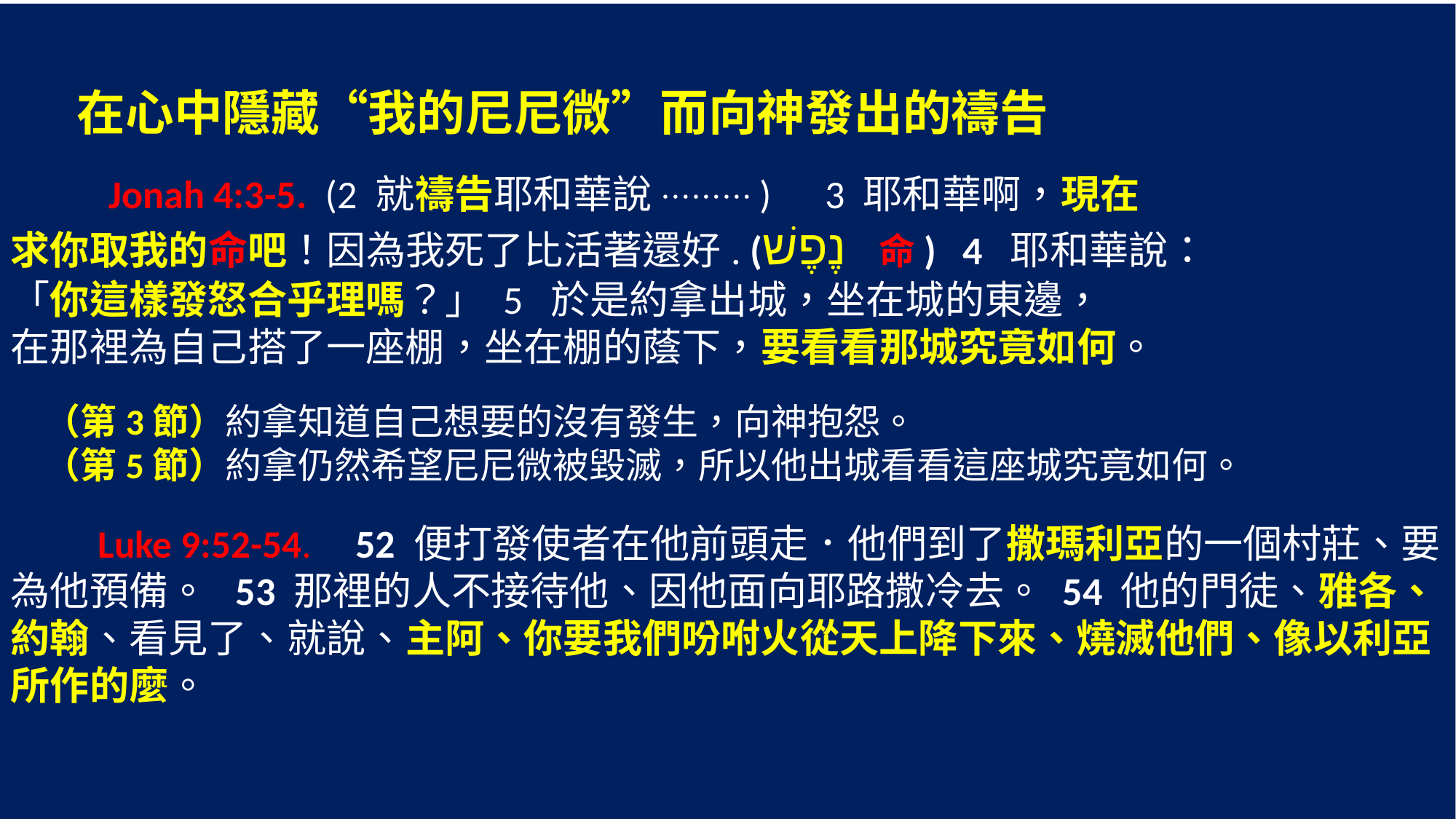

在心中隱藏“我的尼尼微”而向神發出的禱告

           Jonah 4:3-5.  (2 就禱告耶和華說 ………)      3 耶和華啊，現在
求你取我的命吧！因為我死了比活著還好. (נֶפֶשׁ  命)   4  耶和華說：
「你這樣發怒合乎理嗎？」 5  於是約拿出城，坐在城的東邊，
在那裡為自己搭了一座棚，坐在棚的蔭下，要看看那城究竟如何。

   （第3節）約拿知道自己想要的沒有發生，向神抱怨。
   （第5節）約拿仍然希望尼尼微被毀滅，所以他出城看看這座城究竟如何。

          Luke 9:52-54.     52 便打發使者在他前頭走．他們到了撒瑪利亞的一個村莊、要為他預備。  53 那裡的人不接待他、因他面向耶路撒冷去。 54 他的門徒、雅各、約翰、看見了、就說、主阿、你要我們吩咐火從天上降下來、燒滅他們、像以利亞所作的麼。